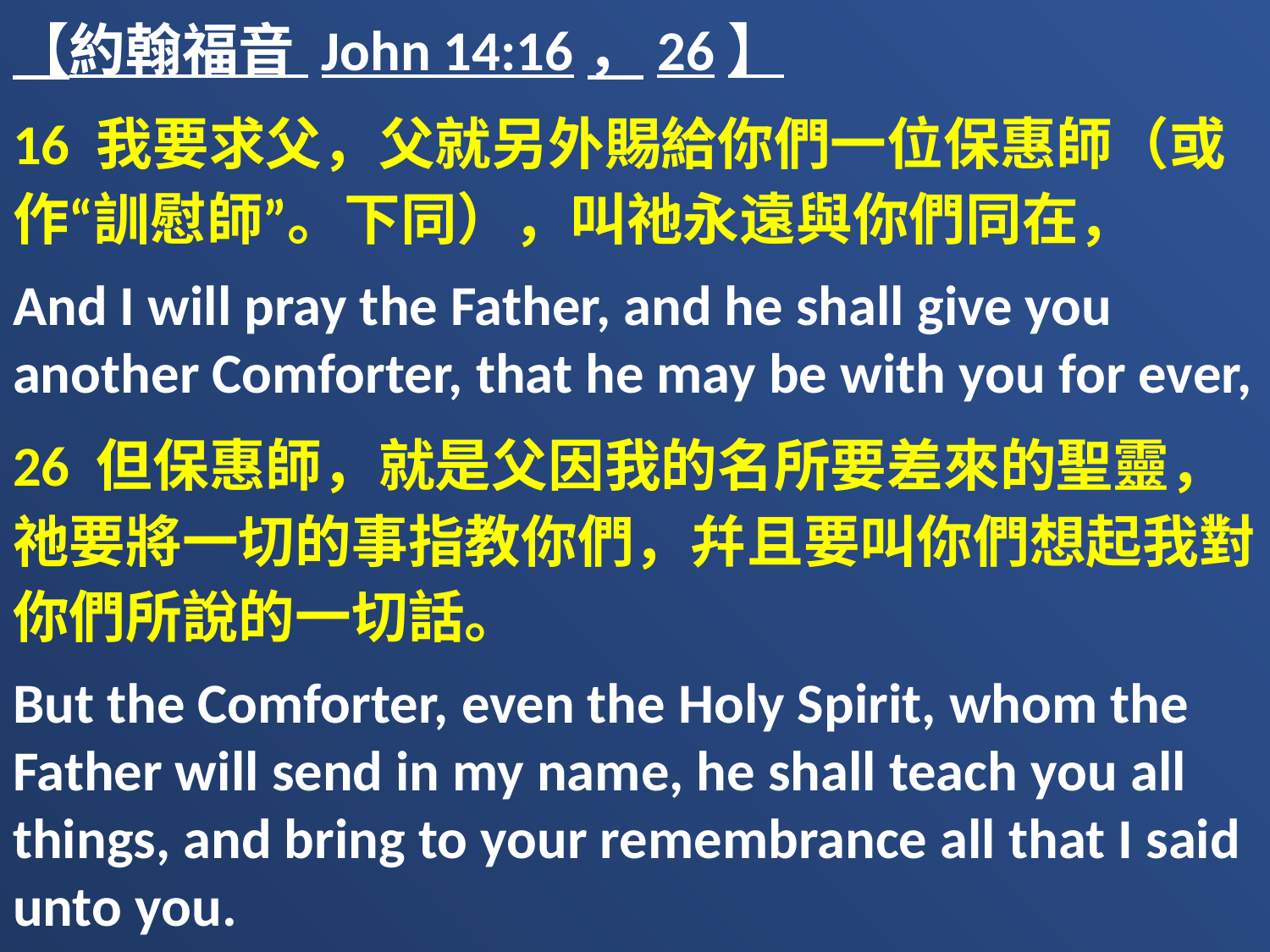

【約翰福音 John 14:16，26】
16 我要求父，父就另外賜給你們一位保惠師（或作“訓慰師”。下同），叫祂永遠與你們同在，
And I will pray the Father, and he shall give you another Comforter, that he may be with you for ever,
26 但保惠師，就是父因我的名所要差來的聖靈，祂要將一切的事指教你們，幷且要叫你們想起我對你們所說的一切話。
But the Comforter, even the Holy Spirit, whom the Father will send in my name, he shall teach you all things, and bring to your remembrance all that I said unto you.